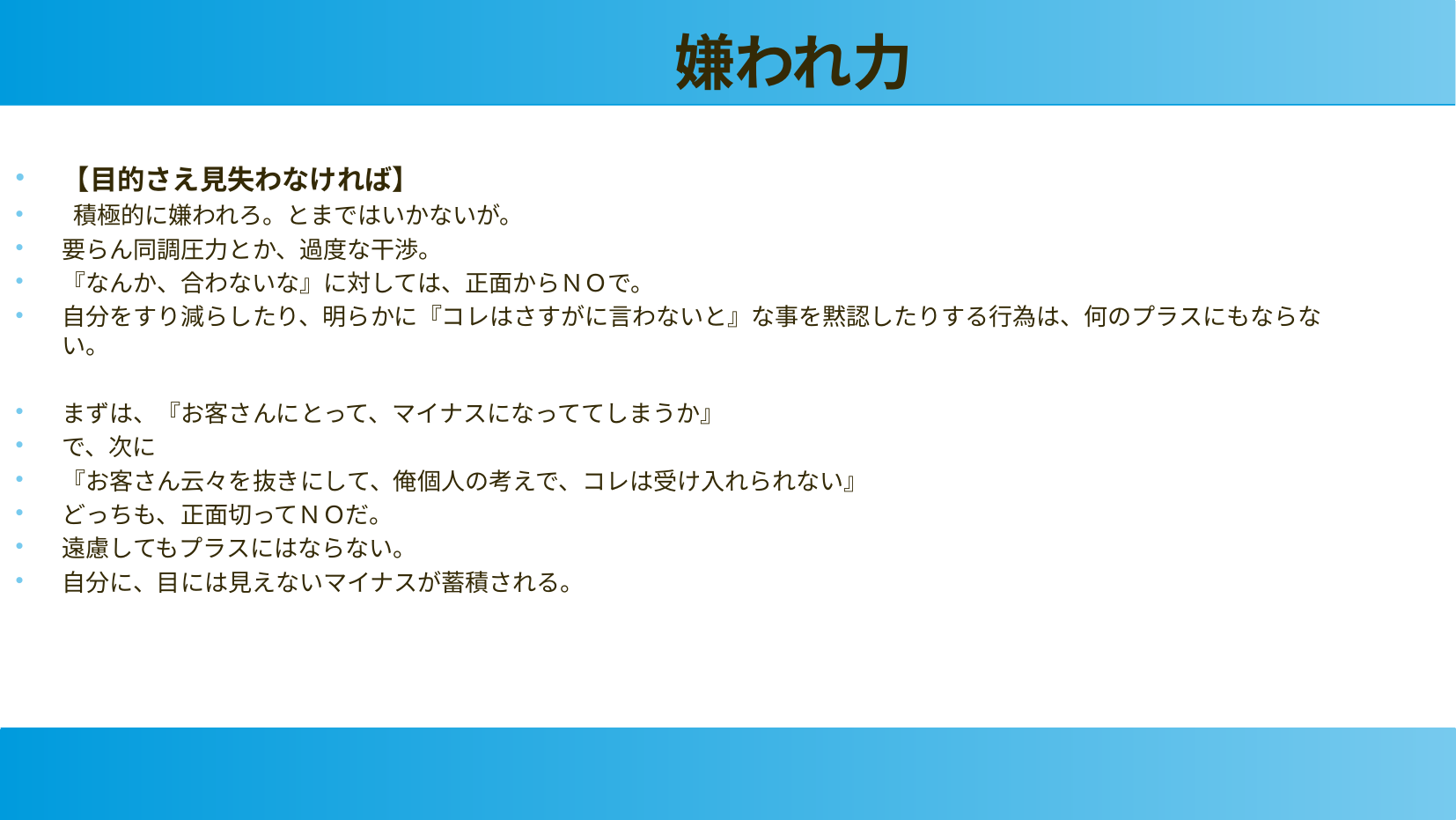

嫌われ力

【目的さえ見失わなければ】
 積極的に嫌われろ。とまではいかないが。
要らん同調圧力とか、過度な干渉。
『なんか、合わないな』に対しては、正面からＮＯで。
自分をすり減らしたり、明らかに『コレはさすがに言わないと』な事を黙認したりする行為は、何のプラスにもならない。

まずは、『お客さんにとって、マイナスになっててしまうか』
で、次に
『お客さん云々を抜きにして、俺個人の考えで、コレは受け入れられない』
どっちも、正面切ってＮＯだ。
遠慮してもプラスにはならない。
自分に、目には見えないマイナスが蓄積される。